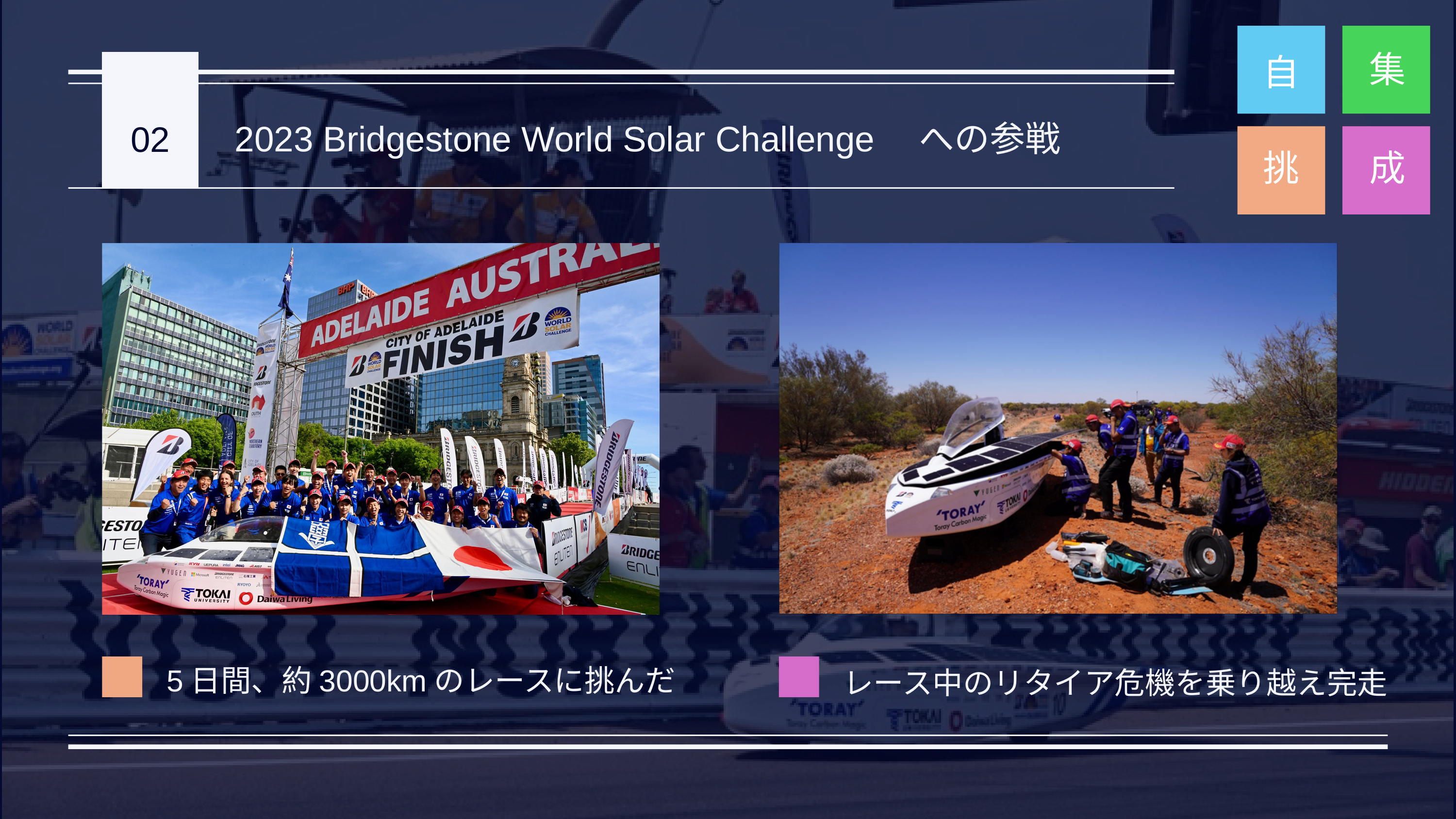

集
自

02
2023 Bridgestone World Solar Challenge　への参戦
挑
成

5日間、約3000kmのレースに挑んだ
レース中のリタイア危機を乗り越え完走